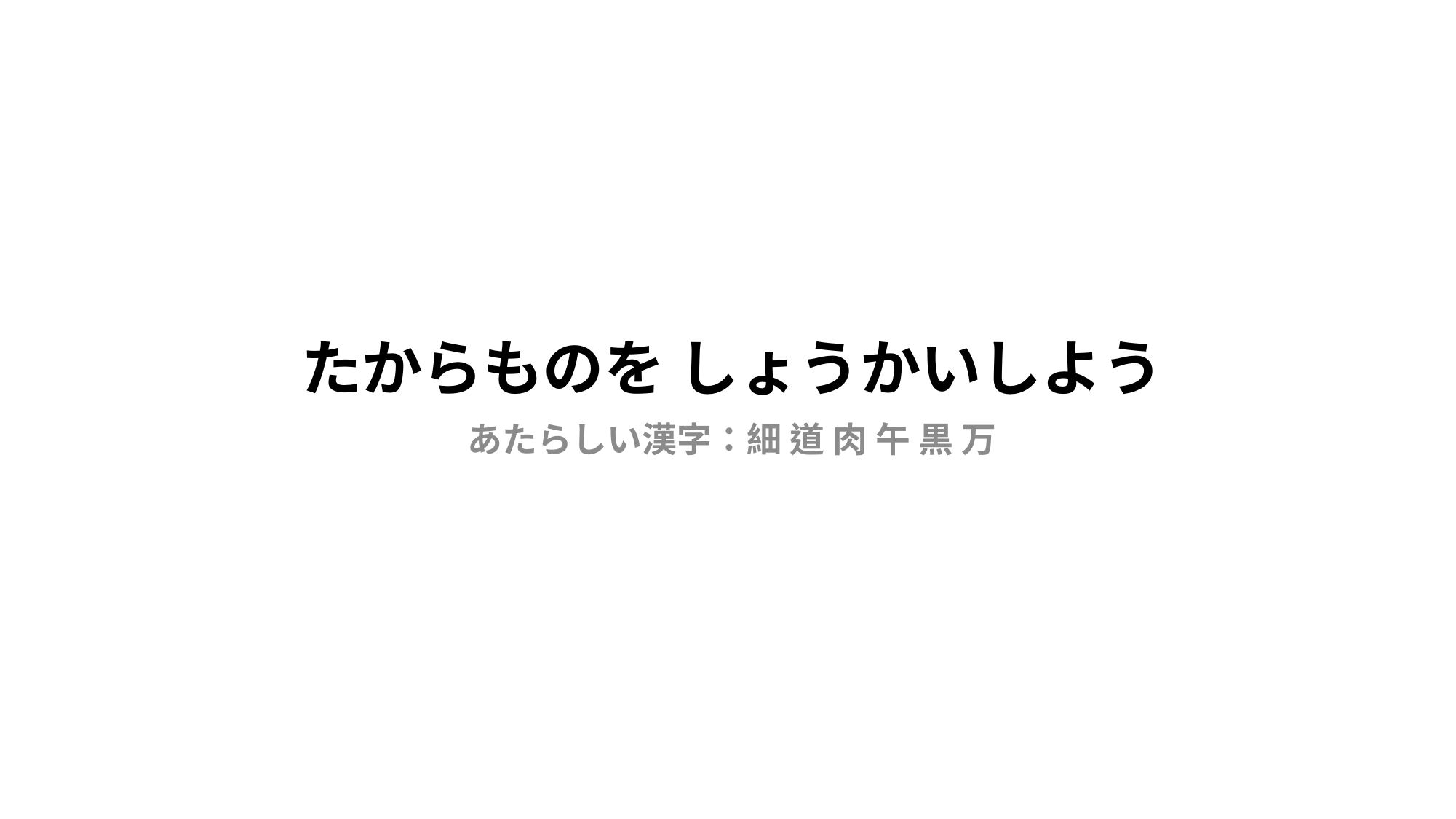

# たからものを しょうかいしよう
あたらしい漢字：細 道 肉 午 黒 万